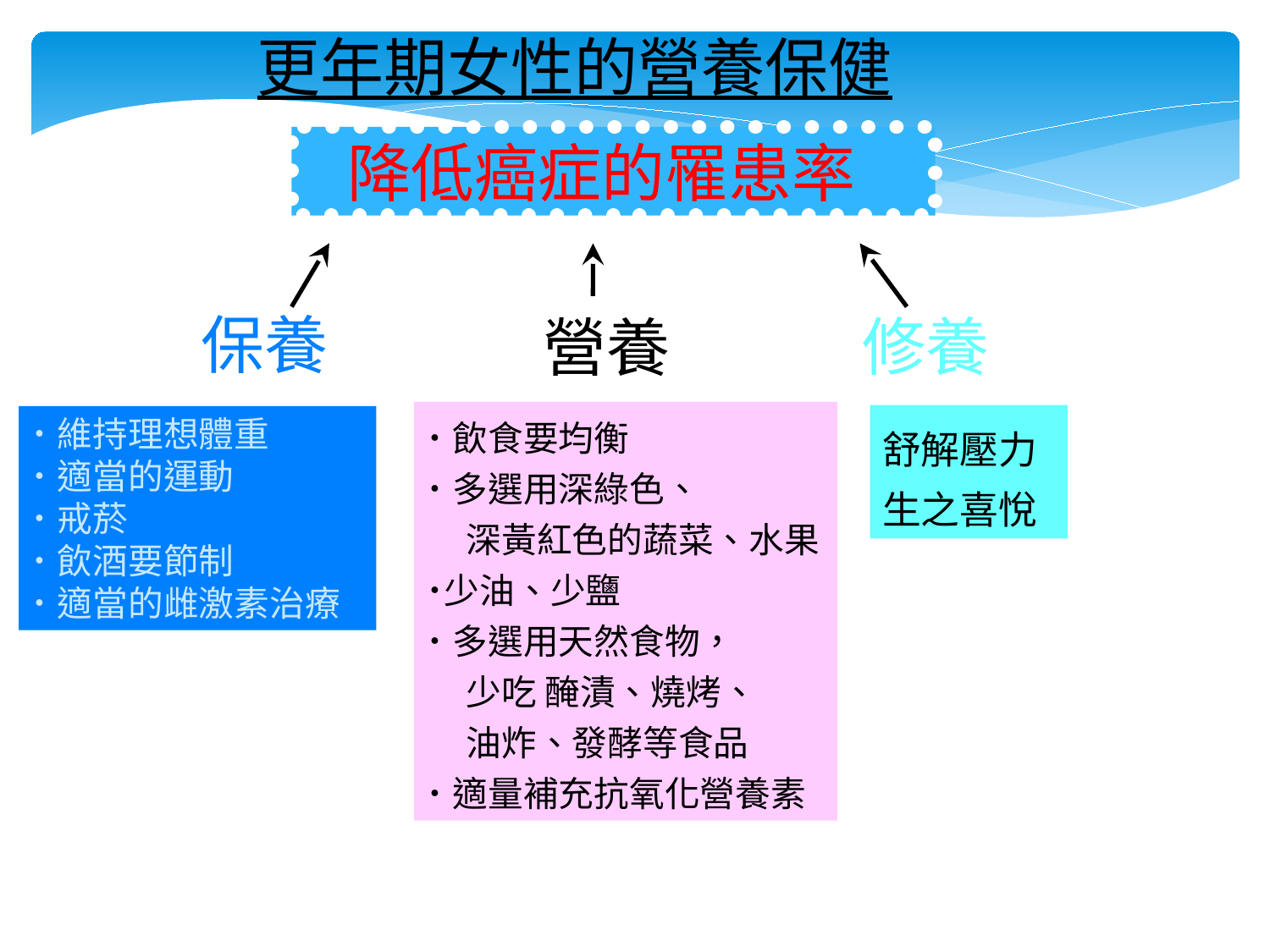

更年期女性的營養保健
  降低癌症的罹患率

保養
修養
營養
˙飲食要均衡
˙多選用深綠色、
    深黃紅色的蔬菜、水果˙少油、少鹽
˙多選用天然食物，
    少吃 醃漬、燒烤、
    油炸、發酵等食品
˙適量補充抗氧化營養素
舒解壓力
生之喜悅
˙維持理想體重
˙適當的運動
˙戒菸
˙飲酒要節制
˙適當的雌激素治療